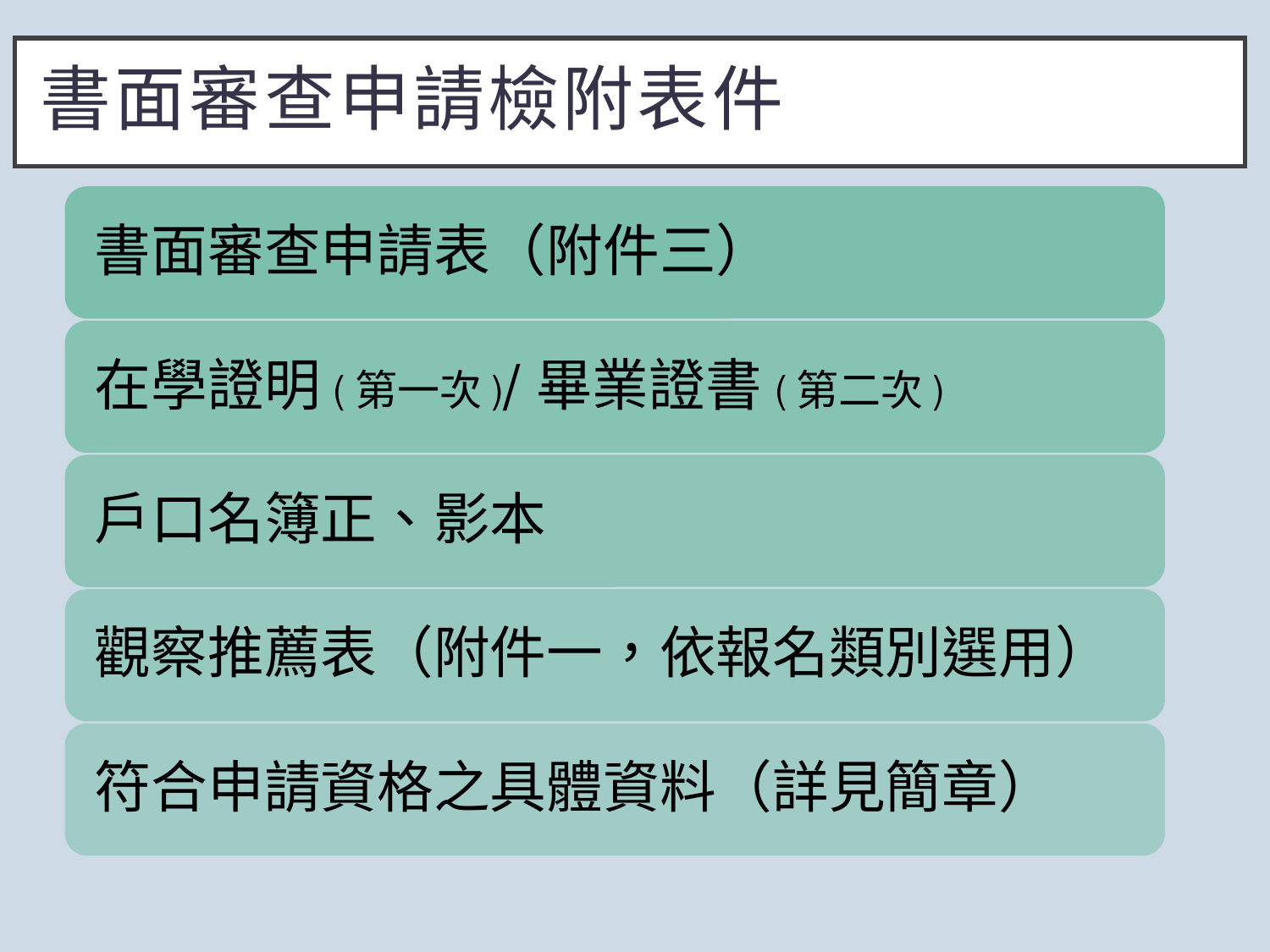

# 書面審查申請檢附表件
書面審查申請表（附件三）
在學證明(第一次)/畢業證書(第二次)
戶口名簿正、影本
觀察推薦表（附件一，依報名類別選用）
符合申請資格之具體資料（詳見簡章）